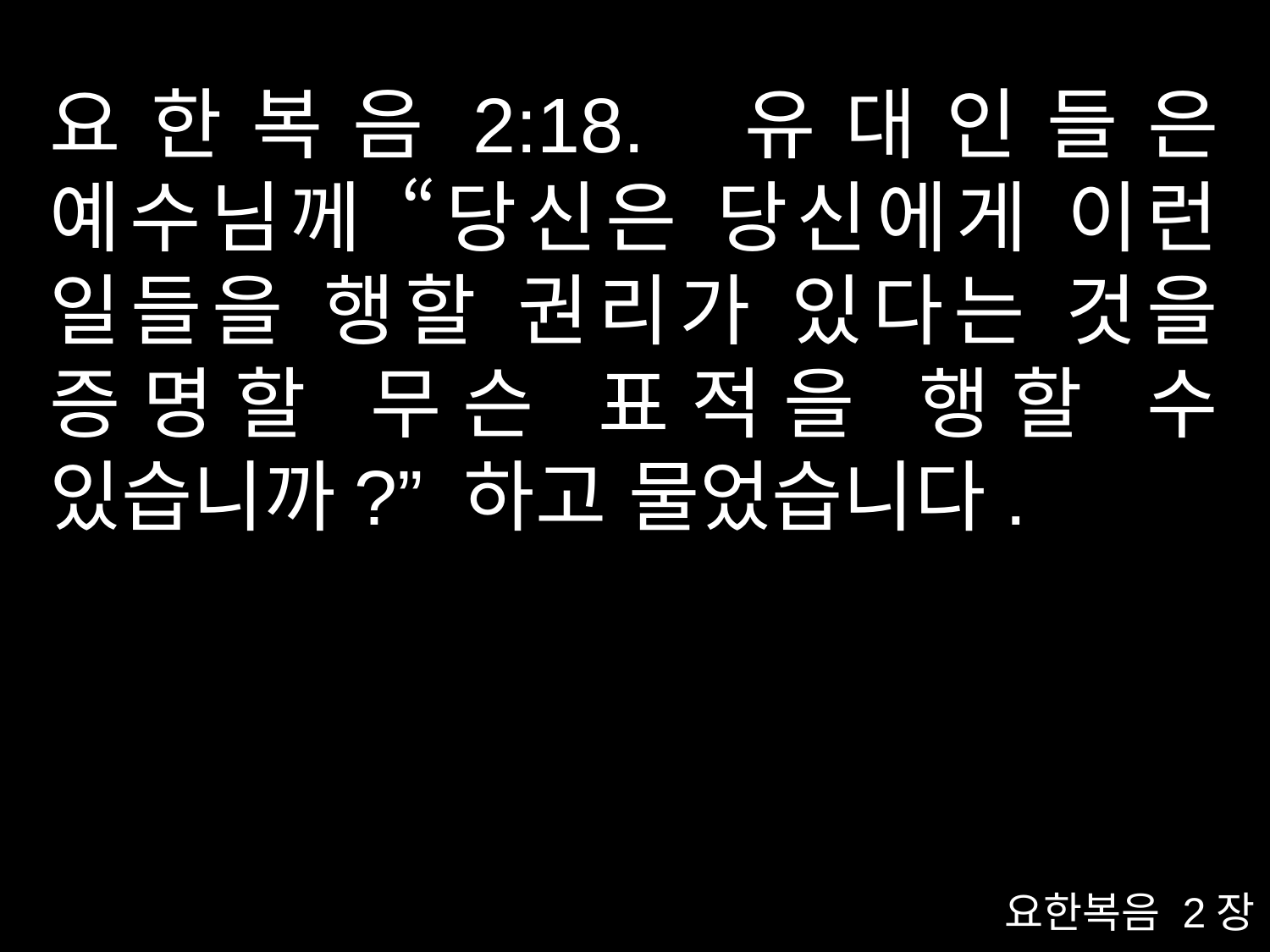

# 요한복음2:18. 유대인들은 예수님께 “당신은 당신에게 이런 일들을 행할 권리가 있다는 것을 증명할 무슨 표적을 행할 수 있습니까?” 하고 물었습니다.
요한복음 2장